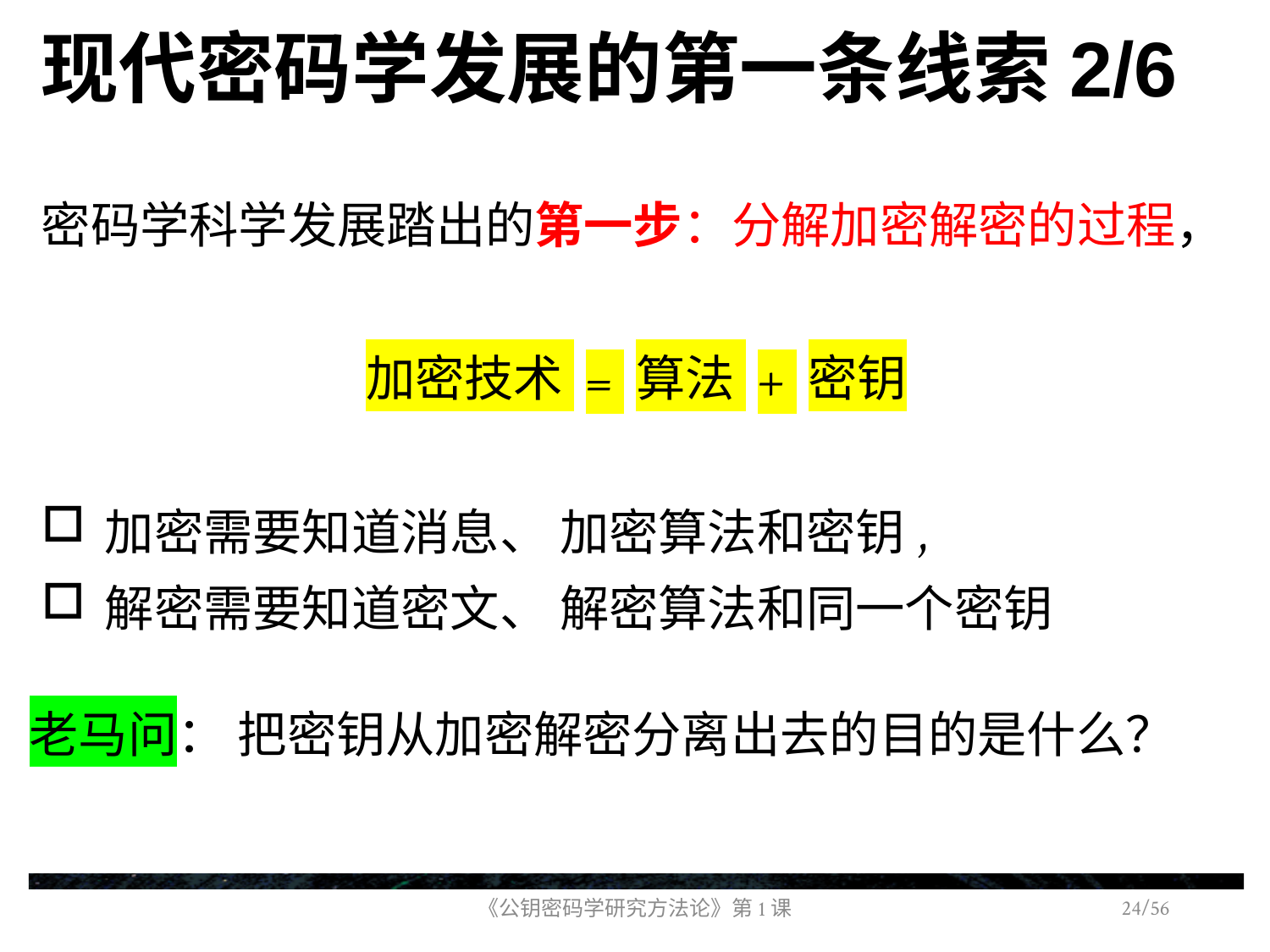

# 现代密码学发展的第一条线索2/6
密码学科学发展踏出的第一步：分解加密解密的过程，

加密技术 = 算法 + 密钥

加密需要知道消息、 加密算法和密钥,
解密需要知道密文、 解密算法和同一个密钥
老马问： 把密钥从加密解密分离出去的目的是什么？
《公钥密码学研究方法论》第1课
24/56